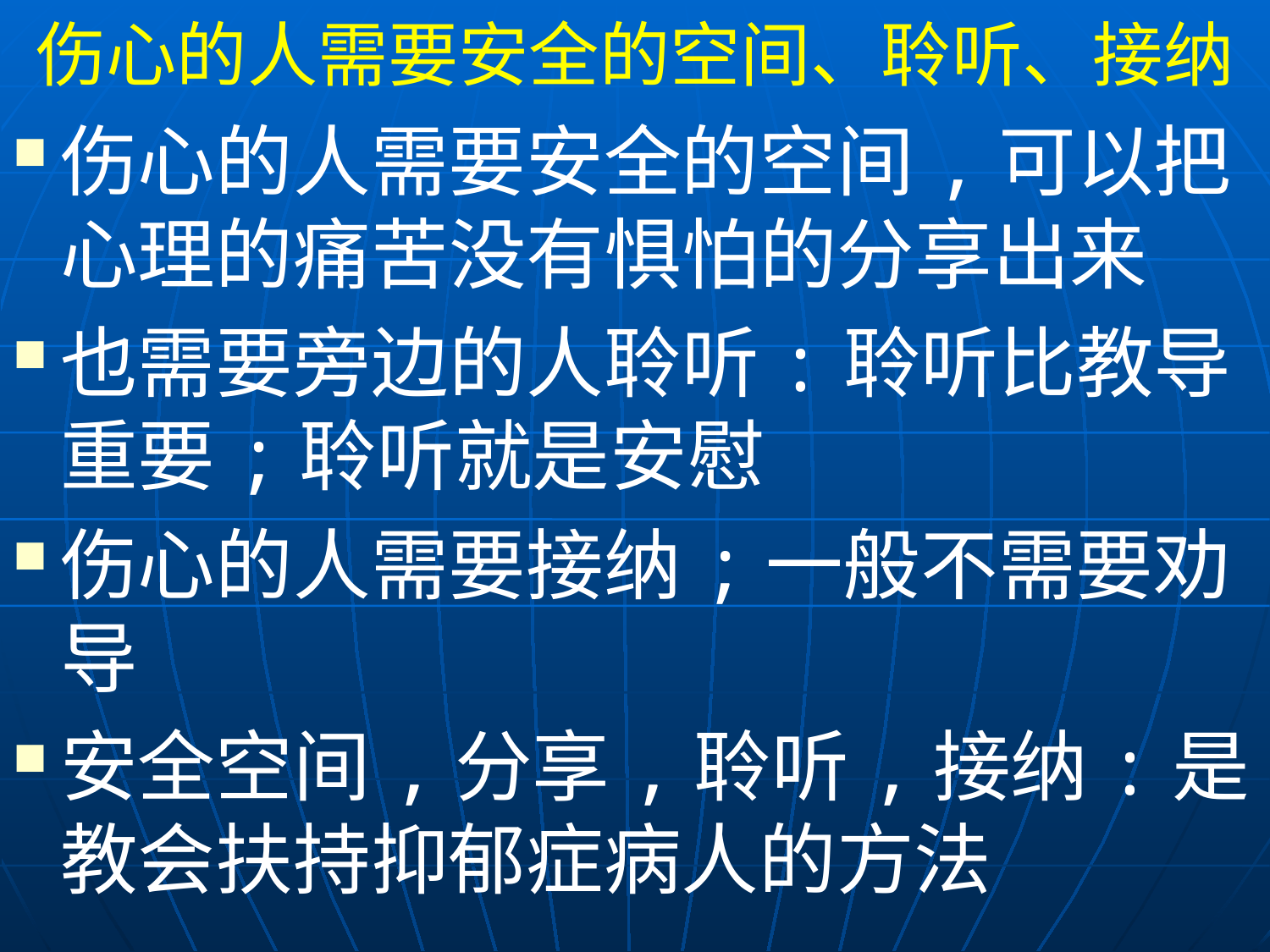

伤心的人需要安全的空间、聆听、接纳
伤心的人需要安全的空间,可以把心理的痛苦没有惧怕的分享出来
也需要旁边的人聆听:聆听比教导重要;聆听就是安慰
伤心的人需要接纳;一般不需要劝导
安全空间,分享,聆听,接纳:是教会扶持抑郁症病人的方法